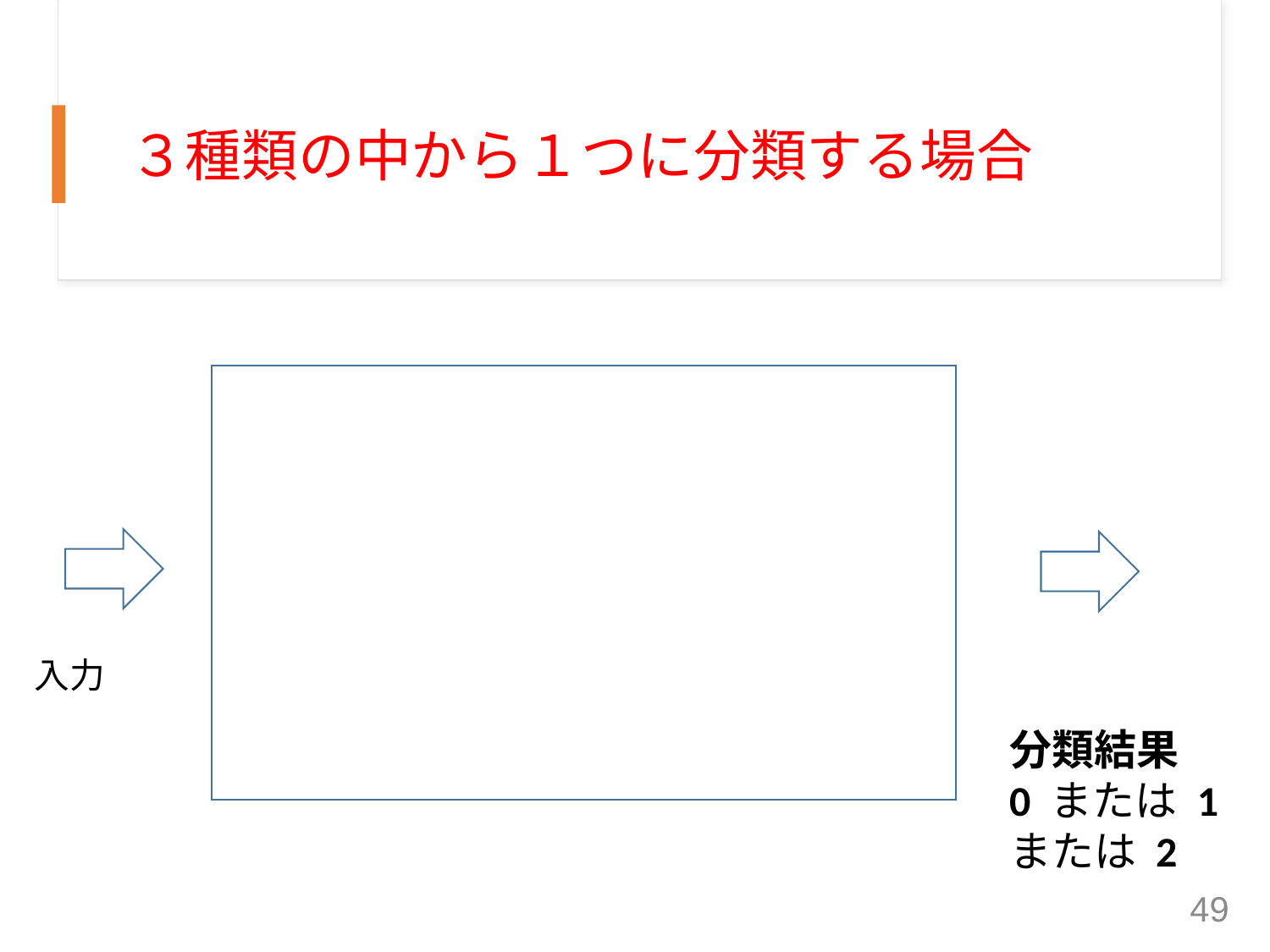

# ３種類の中から１つに分類する場合

入力
分類結果
0 または 1 または 2

49